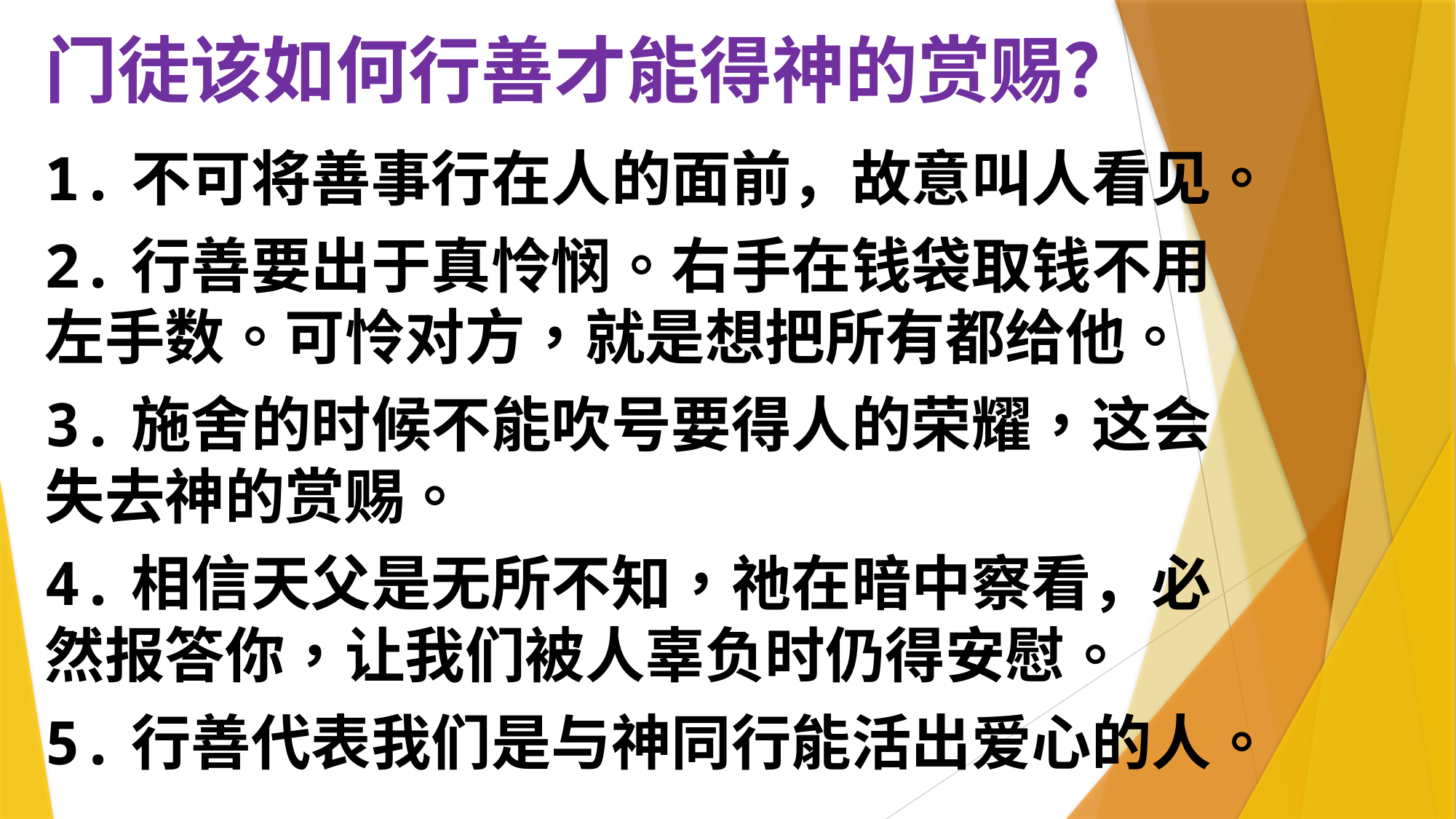

# 门徒该如何行善才能得神的赏赐？
1.不可将善事行在人的面前，故意叫人看见。
2.行善要出于真怜悯。右手在钱袋取钱不用左手数。可怜对方，就是想把所有都给他。
3.施舍的时候不能吹号要得人的荣耀，这会失去神的赏赐。
4.相信天父是无所不知，祂在暗中察看，必然报答你，让我们被人辜负时仍得安慰。
5.行善代表我们是与神同行能活出爱心的人。